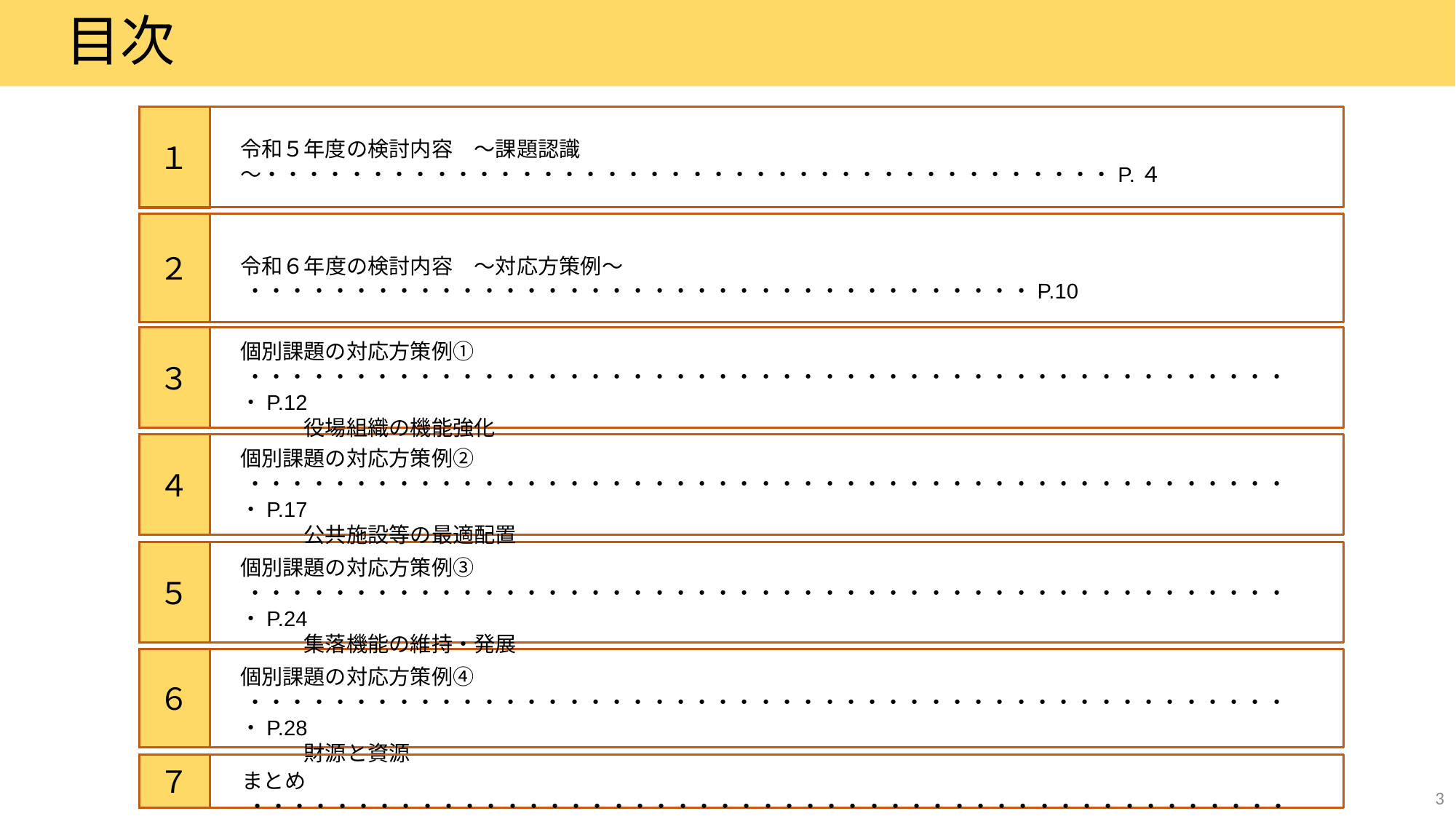

# 目次
１

令和５年度の検討内容　～課題認識～・・・・・・・・・・・・・・・・・・・・・・・・・・・・・・・・・・・・・・・・P.４

２

令和６年度の検討内容　～対応方策例～ ・・・・・・・・・・・・・・・・・・・・・・・・・・・・・・・・・・・・・P.10
３

個別課題の対応方策例① ・・・・・・・・・・・・・・・・・・・・・・・・・・・・・・・・・・・・・・・・・・・・・・・・・・P.12
　　　役場組織の機能強化
４

個別課題の対応方策例② ・・・・・・・・・・・・・・・・・・・・・・・・・・・・・・・・・・・・・・・・・・・・・・・・・・P.17
　　　公共施設等の最適配置
５

個別課題の対応方策例③ ・・・・・・・・・・・・・・・・・・・・・・・・・・・・・・・・・・・・・・・・・・・・・・・・・・P.24
　　　集落機能の維持・発展
６

個別課題の対応方策例④ ・・・・・・・・・・・・・・・・・・・・・・・・・・・・・・・・・・・・・・・・・・・・・・・・・・P.28
　　　財源と資源
７

まとめ ・・・・・・・・・・・・・・・・・・・・・・・・・・・・・・・・・・・・・・・・・・・・・・・・・・・・・・・・・・・・・・・・・・P.33

3